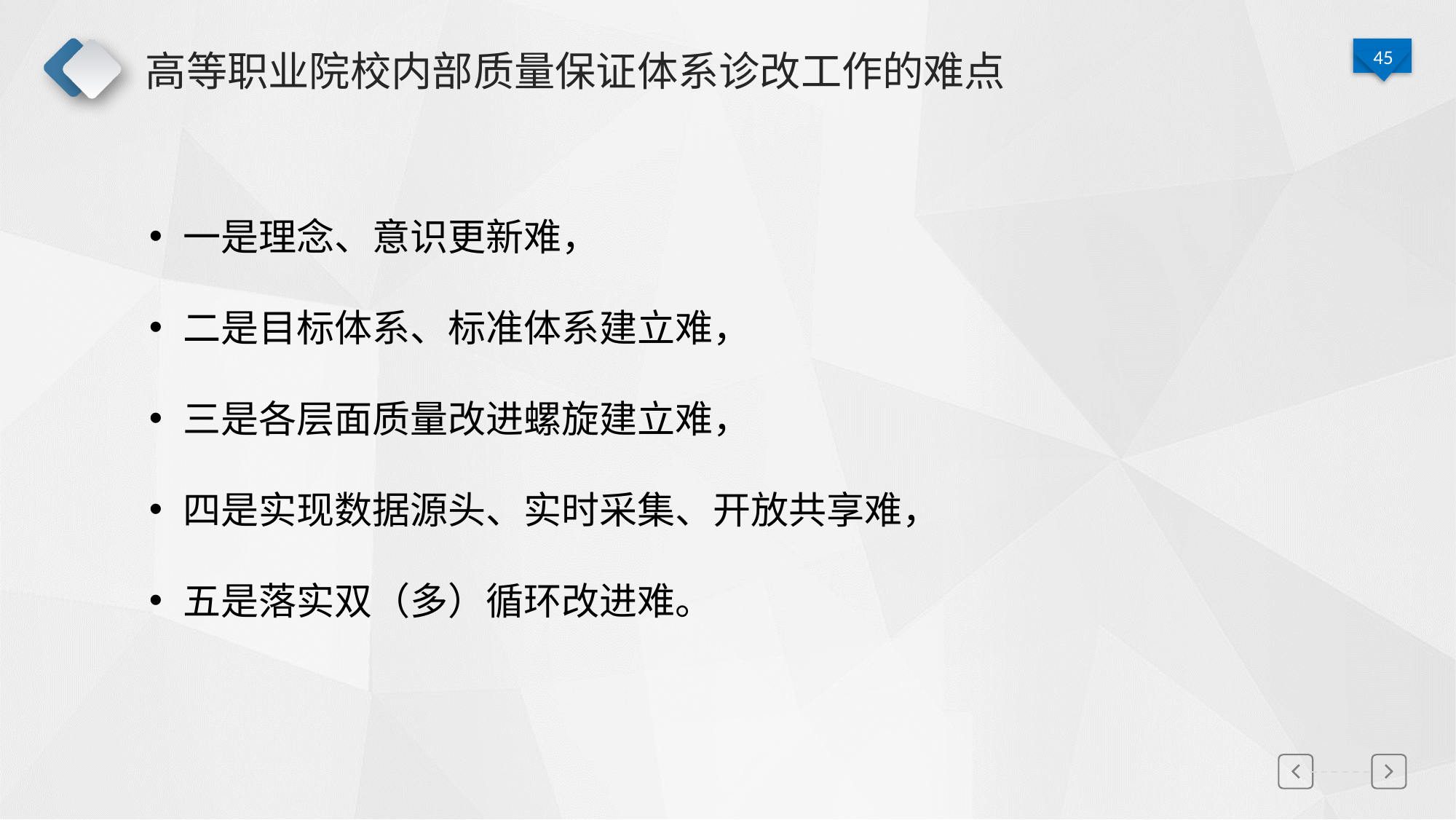

# 高等职业院校内部质量保证体系诊改工作的难点
一是理念、意识更新难，
二是目标体系、标准体系建立难，
三是各层面质量改进螺旋建立难，
四是实现数据源头、实时采集、开放共享难，
五是落实双（多）循环改进难。